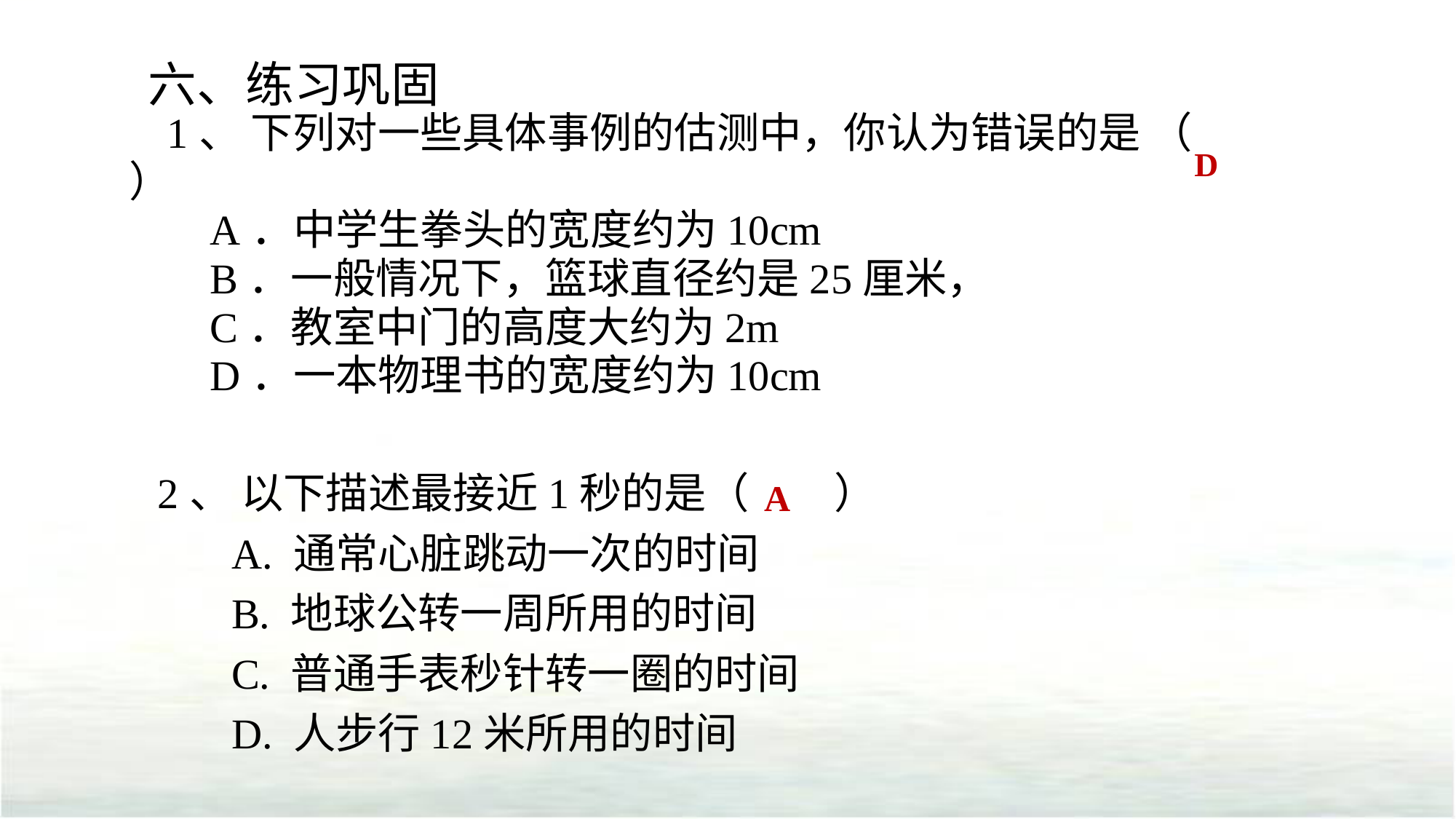

六、练习巩固
   1、 下列对一些具体事例的估测中，你认为错误的是 （     ）
   A．中学生拳头的宽度约为10cm
   B．一般情况下，篮球直径约是25厘米，
   C．教室中门的高度大约为2m
   D．一本物理书的宽度约为10cm
D
  2、 以下描述最接近1秒的是（         ）
   A. 通常心脏跳动一次的时间
   B. 地球公转一周所用的时间
   C. 普通手表秒针转一圈的时间
   D. 人步行12米所用的时间
A